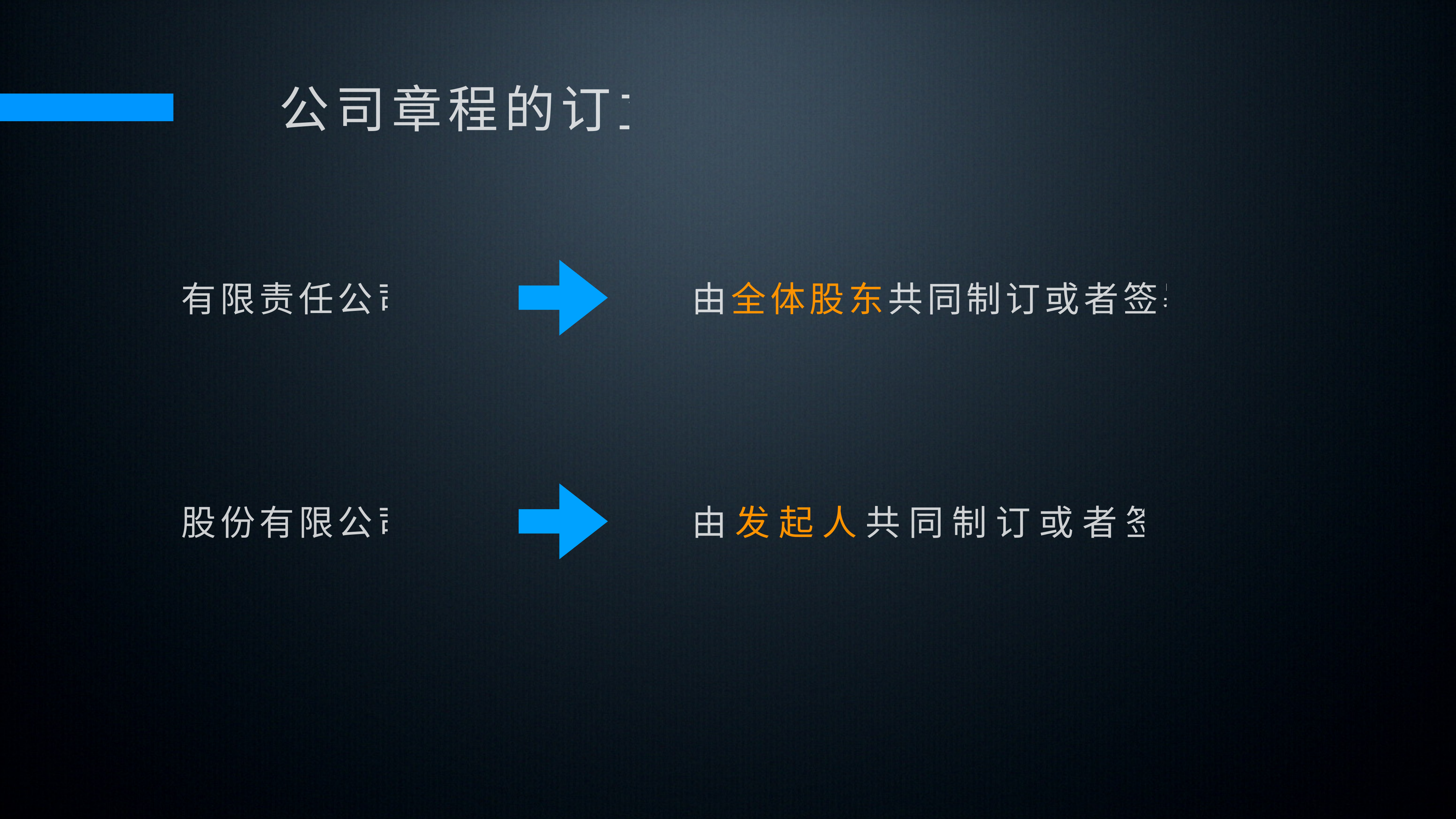

公司章程的订立

有限责任公司
由全体股东共同制订或者签署

股份有限公司
由发起人共同制订或者签署